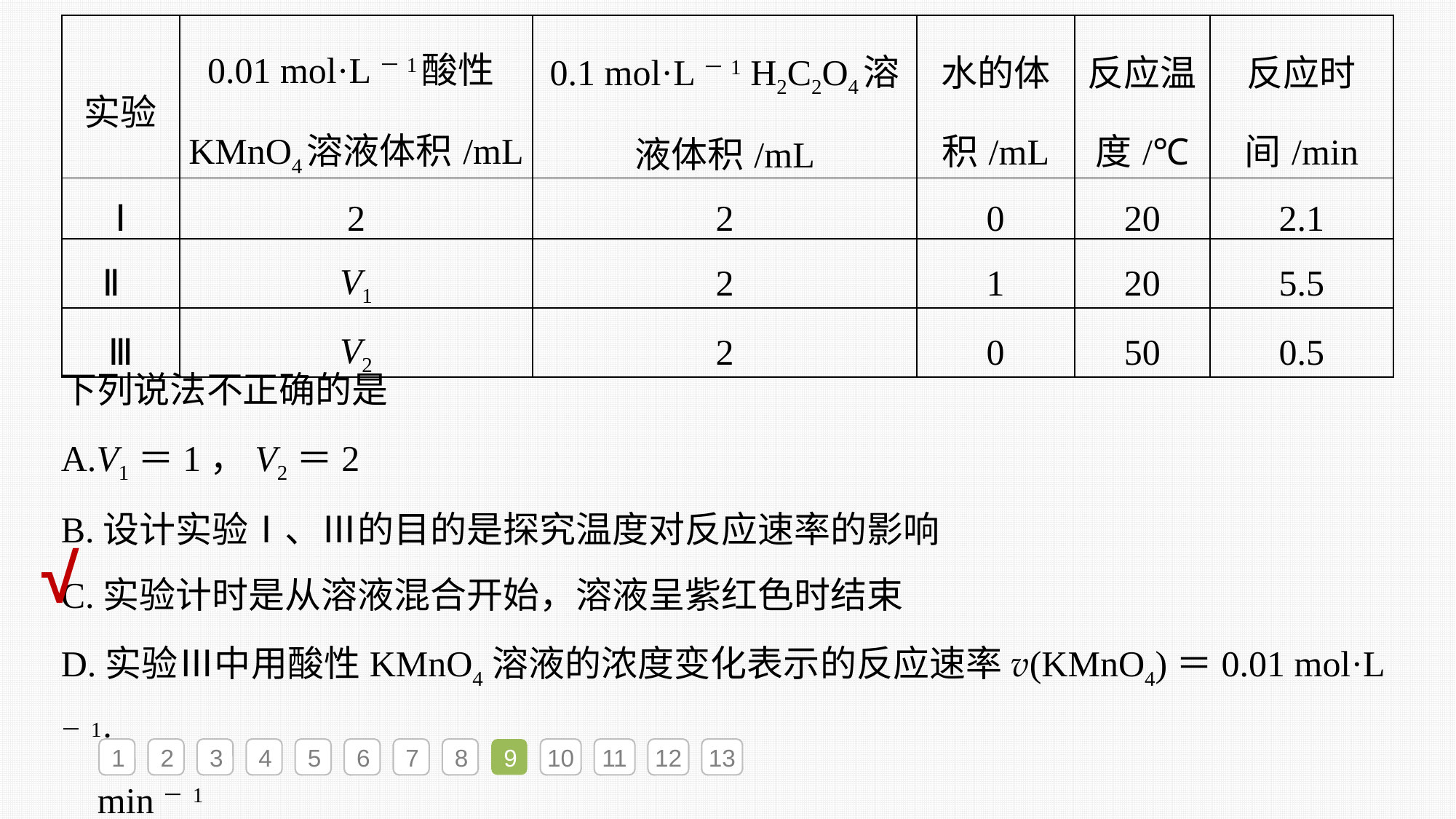

| 实验 | 0.01 mol·L－1酸性KMnO4溶液体积/mL | 0.1 mol·L－1 H2C2O4溶液体积/mL | 水的体积/mL | 反应温度/℃ | 反应时间/min |
| --- | --- | --- | --- | --- | --- |
| Ⅰ | 2 | 2 | 0 | 20 | 2.1 |
| Ⅱ | V1 | 2 | 1 | 20 | 5.5 |
| Ⅲ | V2 | 2 | 0 | 50 | 0.5 |
下列说法不正确的是
A.V1＝1，V2＝2
B.设计实验Ⅰ、Ⅲ的目的是探究温度对反应速率的影响
C.实验计时是从溶液混合开始，溶液呈紫红色时结束
D.实验Ⅲ中用酸性KMnO4溶液的浓度变化表示的反应速率v(KMnO4)＝0.01 mol·L－1·
    min－1
√
1
2
3
4
5
6
7
8
9
10
11
12
13